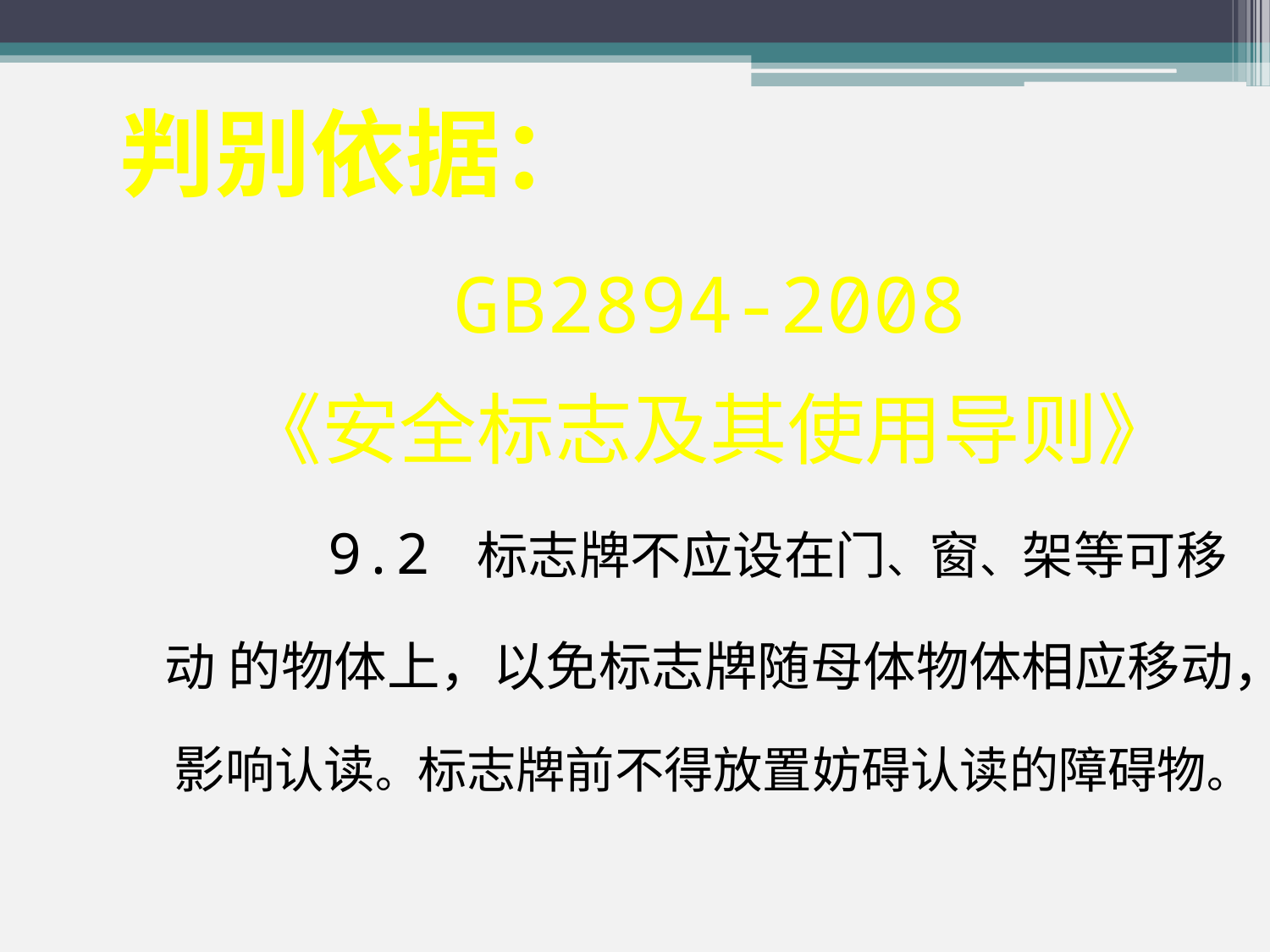

判别依据：
GB2894-2008
《安全标志及其使用导则》
     9.2 标志牌不应设在门、窗、架等可移动 的物体上，以免标志牌随母体物体相应移动， 影响认读。标志牌前不得放置妨碍认读的障碍物。